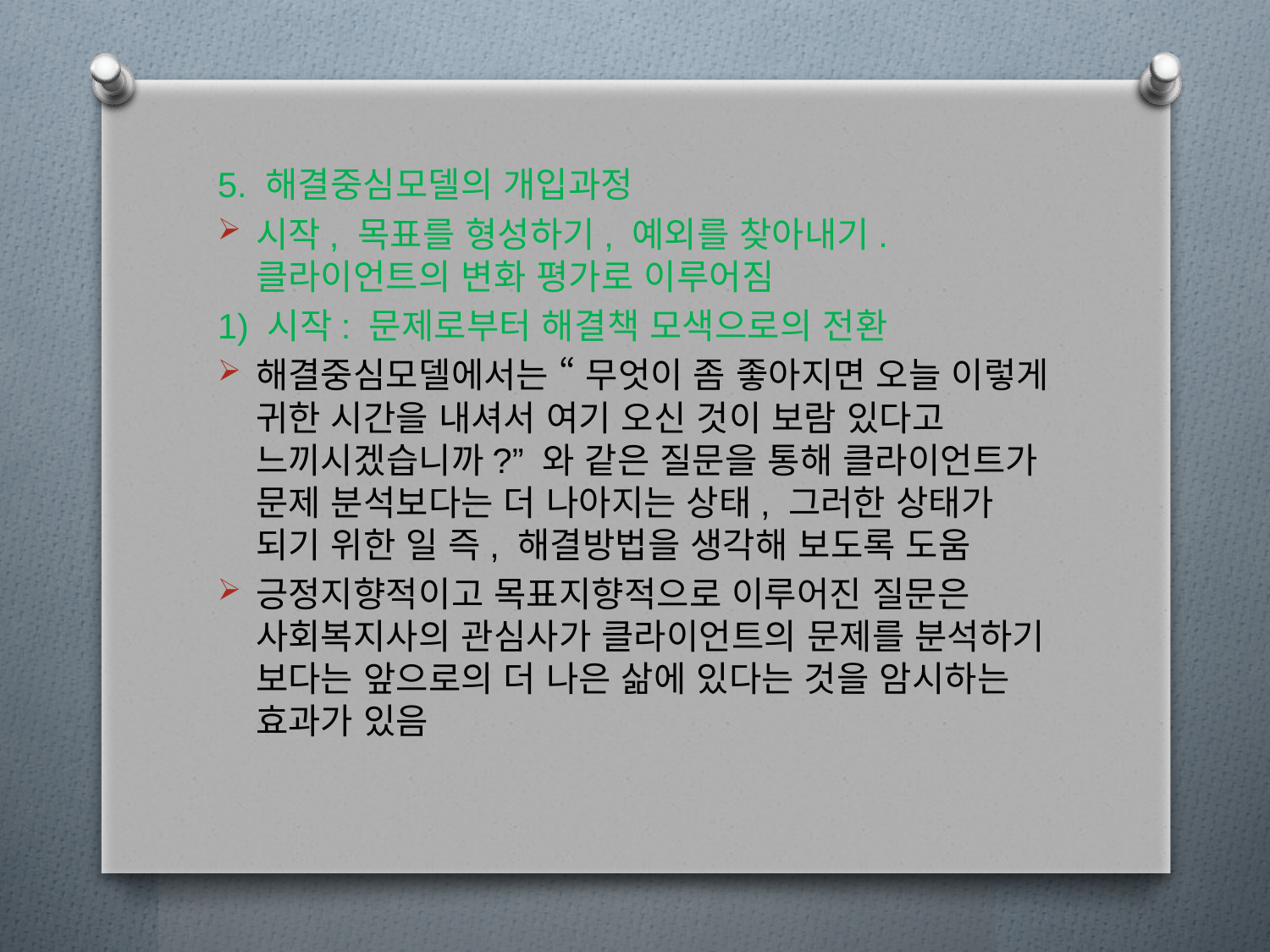

5. 해결중심모델의 개입과정
시작, 목표를 형성하기, 예외를 찾아내기. 클라이언트의 변화 평가로 이루어짐
1) 시작: 문제로부터 해결책 모색으로의 전환
해결중심모델에서는 “ 무엇이 좀 좋아지면 오늘 이렇게 귀한 시간을 내셔서 여기 오신 것이 보람 있다고 느끼시겠습니까?” 와 같은 질문을 통해 클라이언트가 문제 분석보다는 더 나아지는 상태, 그러한 상태가 되기 위한 일 즉, 해결방법을 생각해 보도록 도움
긍정지향적이고 목표지향적으로 이루어진 질문은 사회복지사의 관심사가 클라이언트의 문제를 분석하기 보다는 앞으로의 더 나은 삶에 있다는 것을 암시하는 효과가 있음